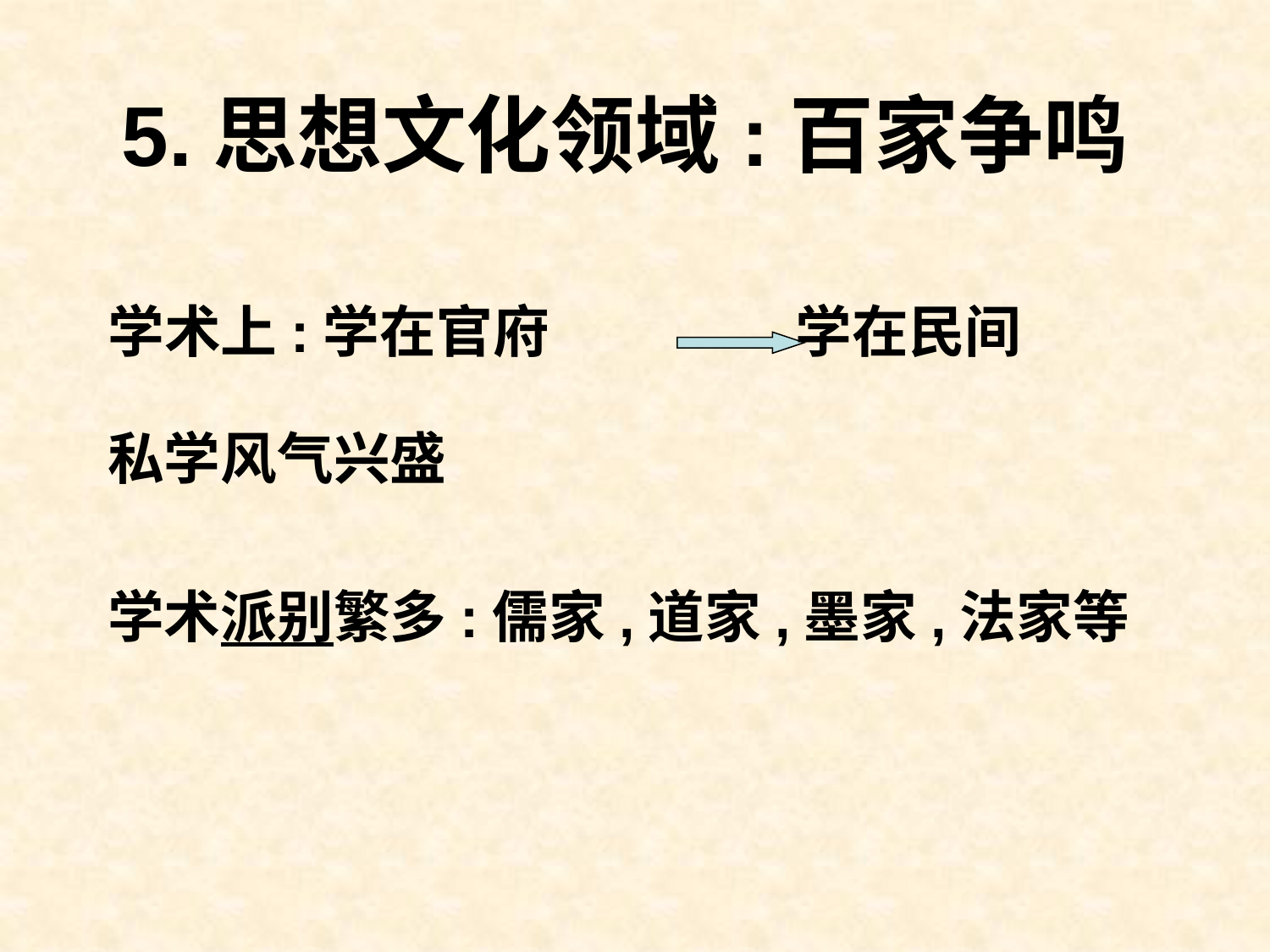

# 5.思想文化领域:百家争鸣
学术上:学在官府
学在民间

私学风气兴盛

学术派别繁多:儒家,道家,墨家,法家等